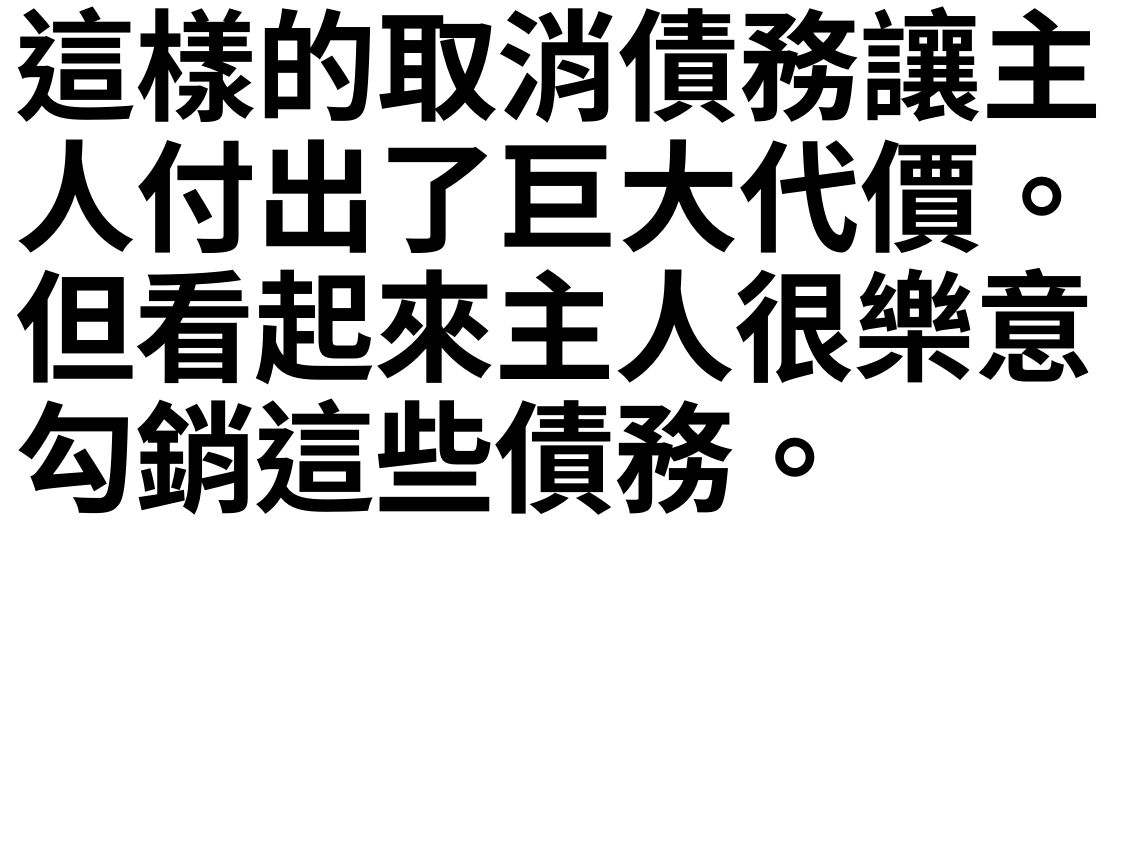

這樣的取消債務讓主人付出了巨大代價。但看起來主人很樂意勾銷這些債務。